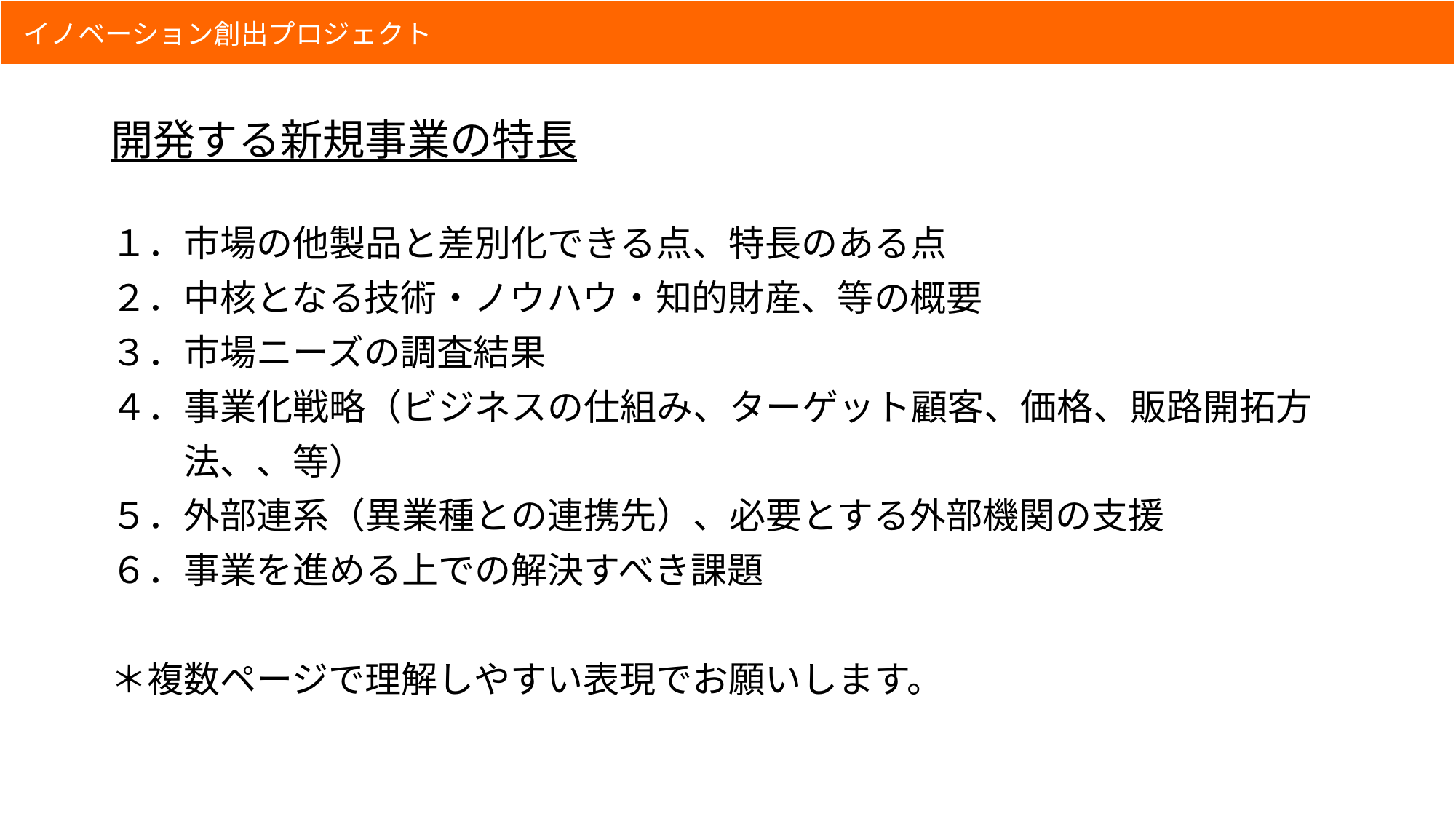

# 開発する新規事業の特長
１．市場の他製品と差別化できる点、特長のある点
２．中核となる技術・ノウハウ・知的財産、等の概要
３．市場ニーズの調査結果
４．事業化戦略（ビジネスの仕組み、ターゲット顧客、価格、販路開拓方
　　法、、等）
５．外部連系（異業種との連携先）、必要とする外部機関の支援
６．事業を進める上での解決すべき課題

＊複数ページで理解しやすい表現でお願いします。